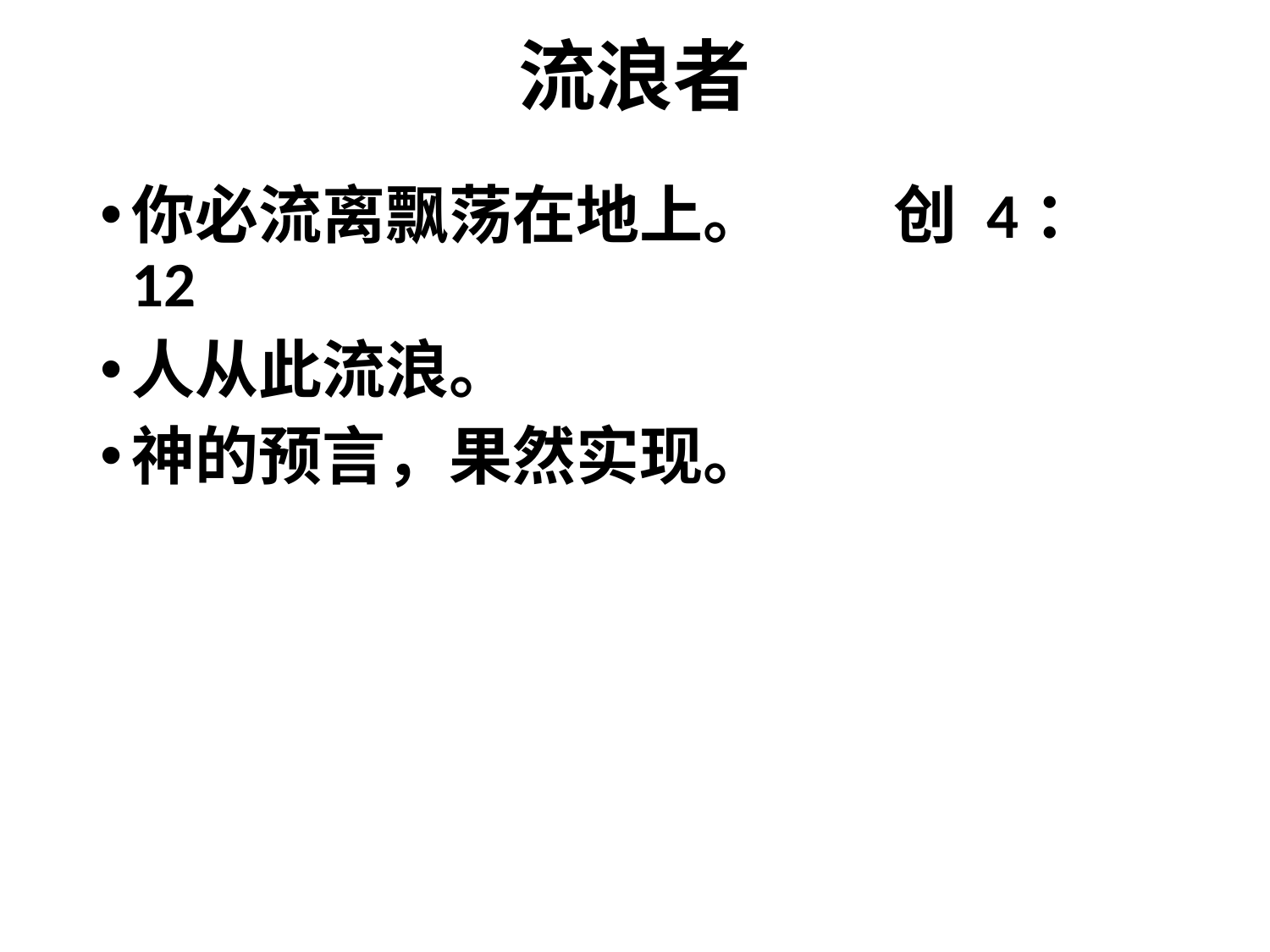

# 流浪者
你必流离飘荡在地上。	创 4：12
人从此流浪。
神的预言，果然实现。